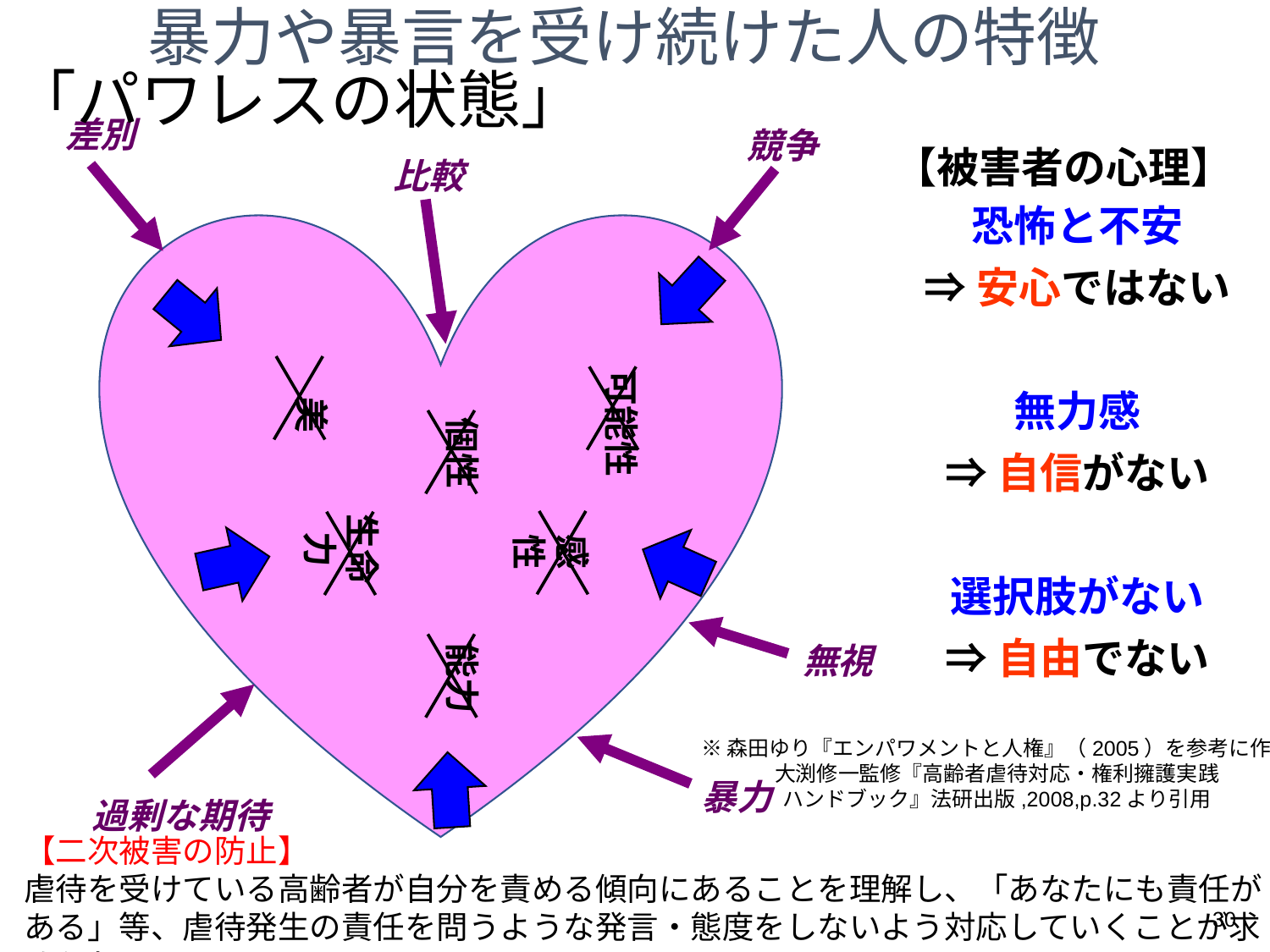

暴力や暴言を受け続けた人の特徴
「パワレスの状態」
差別
競争
比較
無視
暴力
過剰な期待
【被害者の心理】

恐怖と不安
⇒安心ではない

無力感
⇒自信がない

選択肢がない
⇒自由でない

可能性

美
個性
生命力
感性
能力
※森田ゆり『エンパワメントと人権』（2005）を参考に作成
大渕修一監修『高齢者虐待対応・権利擁護実践
ハンドブック』法研出版,2008,p.32より引用
【二次被害の防止】
虐待を受けている高齢者が自分を責める傾向にあることを理解し、「あなたにも責任がある」等、虐待発生の責任を問うような発言・態度をしないよう対応していくことが求められる
30